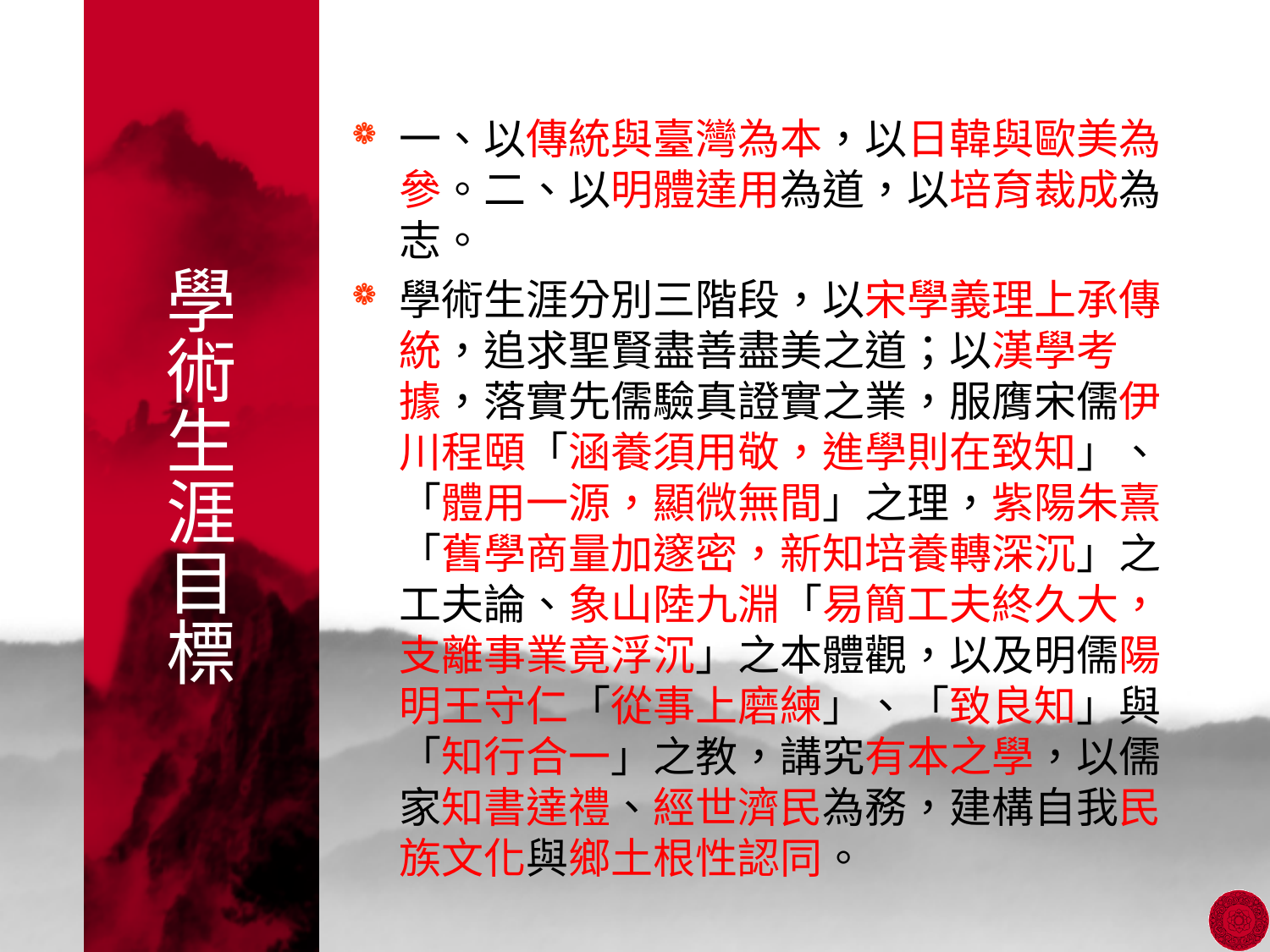

一、以傳統與臺灣為本，以日韓與歐美為參。二、以明體達用為道，以培育裁成為志。
學術生涯分別三階段，以宋學義理上承傳統，追求聖賢盡善盡美之道；以漢學考據，落實先儒驗真證實之業，服膺宋儒伊川程頤「涵養須用敬，進學則在致知」、「體用一源，顯微無間」之理，紫陽朱熹「舊學商量加邃密，新知培養轉深沉」之工夫論、象山陸九淵「易簡工夫終久大，支離事業竟浮沉」之本體觀，以及明儒陽明王守仁「從事上磨練」、「致良知」與「知行合一」之教，講究有本之學，以儒家知書達禮、經世濟民為務，建構自我民族文化與鄉土根性認同。
# 學術生涯目標